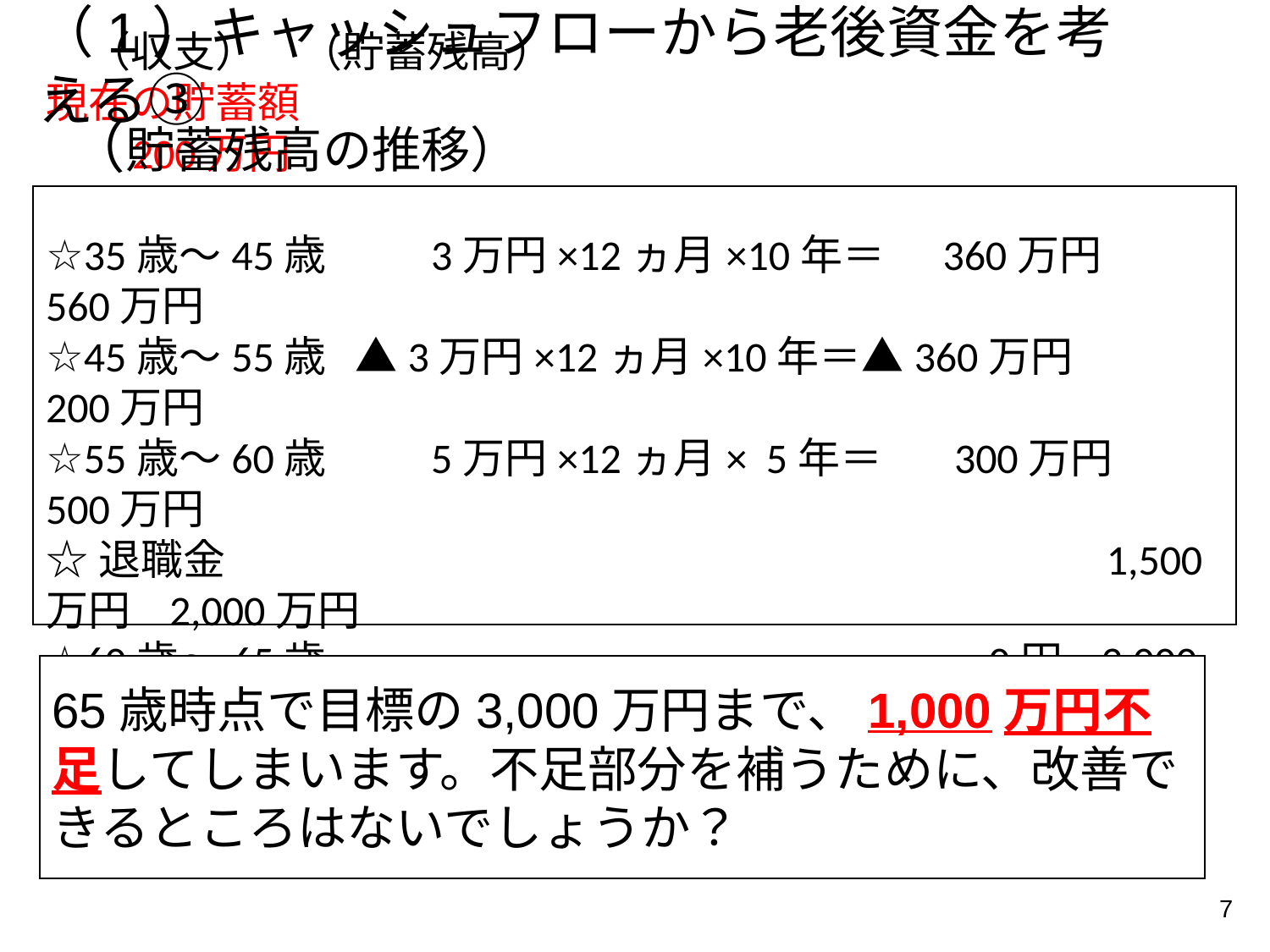

（1）キャッシュフローから老後資金を考える③
　（貯蓄残高の推移）
　　　　　　　　　　　　　　　　　　　　　　　　　　　　（収支）　（貯蓄残高）
現在の貯蓄額　　　　　　　　　　　　　　　　　                              200万円
☆35歳〜45歳 　　3万円×12ヵ月×10年＝     360万円　    560万円
☆45歳〜55歳   ▲3万円×12ヵ月×10年＝▲360万円 　   200万円
☆55歳〜60歳　　 5万円×12ヵ月×  5年＝　  300万円　    500万円
☆退職金　　　　　　　　　　　　　　　　　      　　 1,500万円   2,000万円
☆60歳〜65歳　                                                                0円   2,000万円
65歳時点での貯蓄額　　　　　　　　　　　　　　　　　　　　 　 2,000万円
65歳時点で目標の3,000万円まで、1,000万円不足してしまいます。不足部分を補うために、改善できるところはないでしょうか？
7